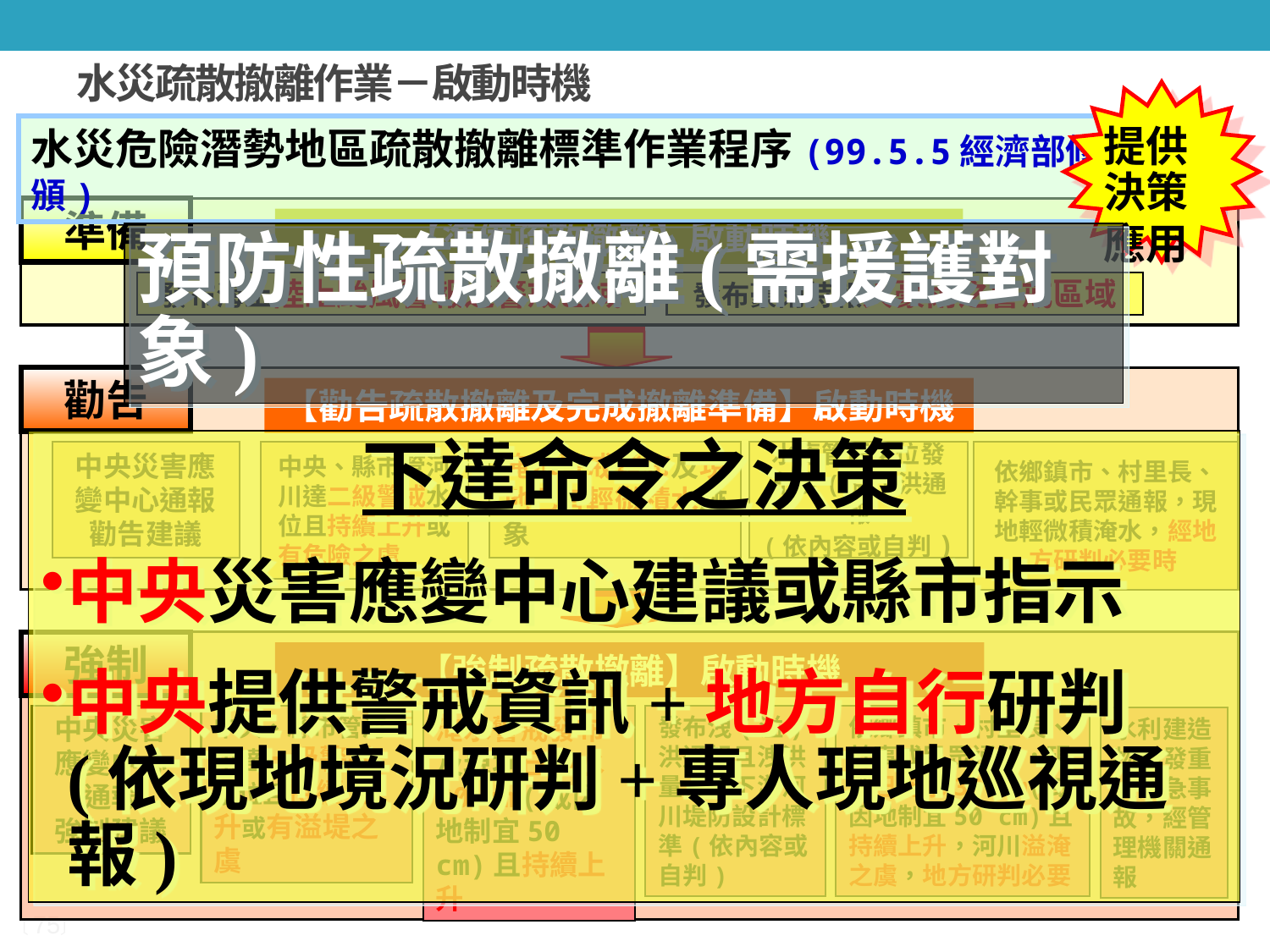

# 水災疏散撤離作業－啟動時機

提供決策應用
水災危險潛勢地區疏散撤離標準作業程序(99.5.5經濟部修正函頒)

準備
【準備疏散撤離】啟動時機
發布海上陸上颱風警報之警戒區域
發布豪雨特報大豪雨之警戒區域
預防性疏散撤離(需援護對象)

勸告
【勸告疏散撤離及完成撤離準備】啟動時機
中央災害應變中心通報勸告建議
中央、縣市管河川達二級警戒水位且持續上升或有危險之虞
淹水警戒發布及現地已有輕微積水跡象
水庫管理單位發布洩(溢)洪通報
(依內容或自判)
依鄉鎮市、村里長、幹事或民眾通報，現地輕微積淹水，經地方研判必要時
下達命令之決策
中央災害應變中心建議或縣市指示
中央提供警戒資訊+地方自行研判(依現地境況研判+專人現地巡視通報)

強制
【強制疏散撤離】啟動時機
中央災害應變中心通報
強制建議
中央、縣市管河川達一級警戒水位且持續上升或有溢堤之虞
淹水警戒發布及現地已淹水30 cm(或因地制宜50 cm)且持續上升
發布洩(溢)洪通報且洩洪量大於下游河川堤防設計標準(依內容或自判)
依鄉鎮市、村里長、幹事或民眾通報，現地已淹水30 cm(或因地制宜50 cm)且持續上升，河川溢淹之虞，地方研判必要
水利建造物突發重大緊急事故，經管理機關通報